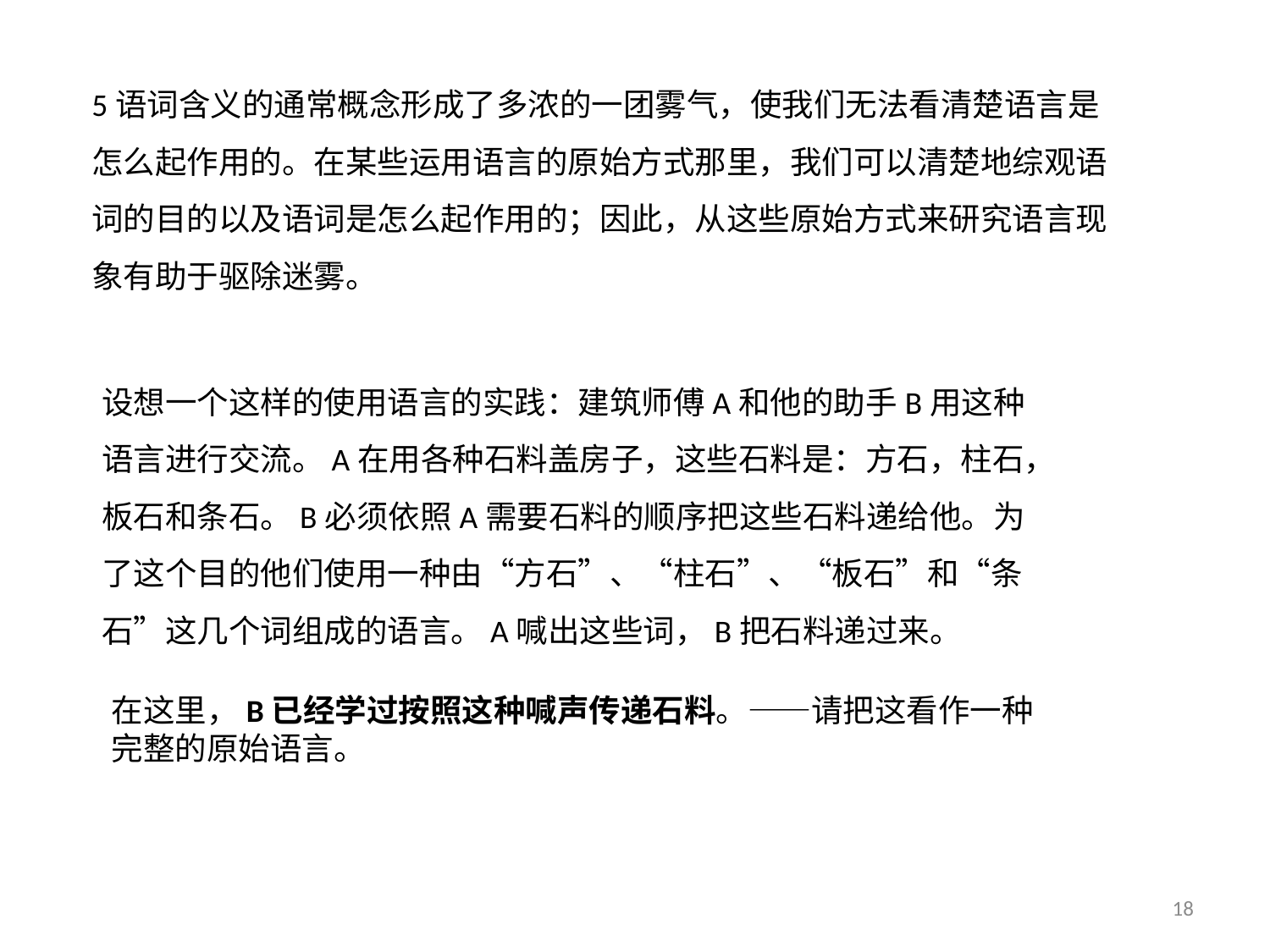

5语词含义的通常概念形成了多浓的一团雾气，使我们无法看清楚语言是怎么起作用的。在某些运用语言的原始方式那里，我们可以清楚地综观语词的目的以及语词是怎么起作用的；因此，从这些原始方式来研究语言现象有助于驱除迷雾。
设想一个这样的使用语言的实践：建筑师傅A和他的助手B用这种语言进行交流。A在用各种石料盖房子，这些石料是：方石，柱石，板石和条石。B必须依照A需要石料的顺序把这些石料递给他。为了这个目的他们使用一种由“方石”、“柱石”、“板石”和“条石”这几个词组成的语言。A喊出这些词，B把石料递过来。
在这里，B已经学过按照这种喊声传递石料。——请把这看作一种完整的原始语言。
18